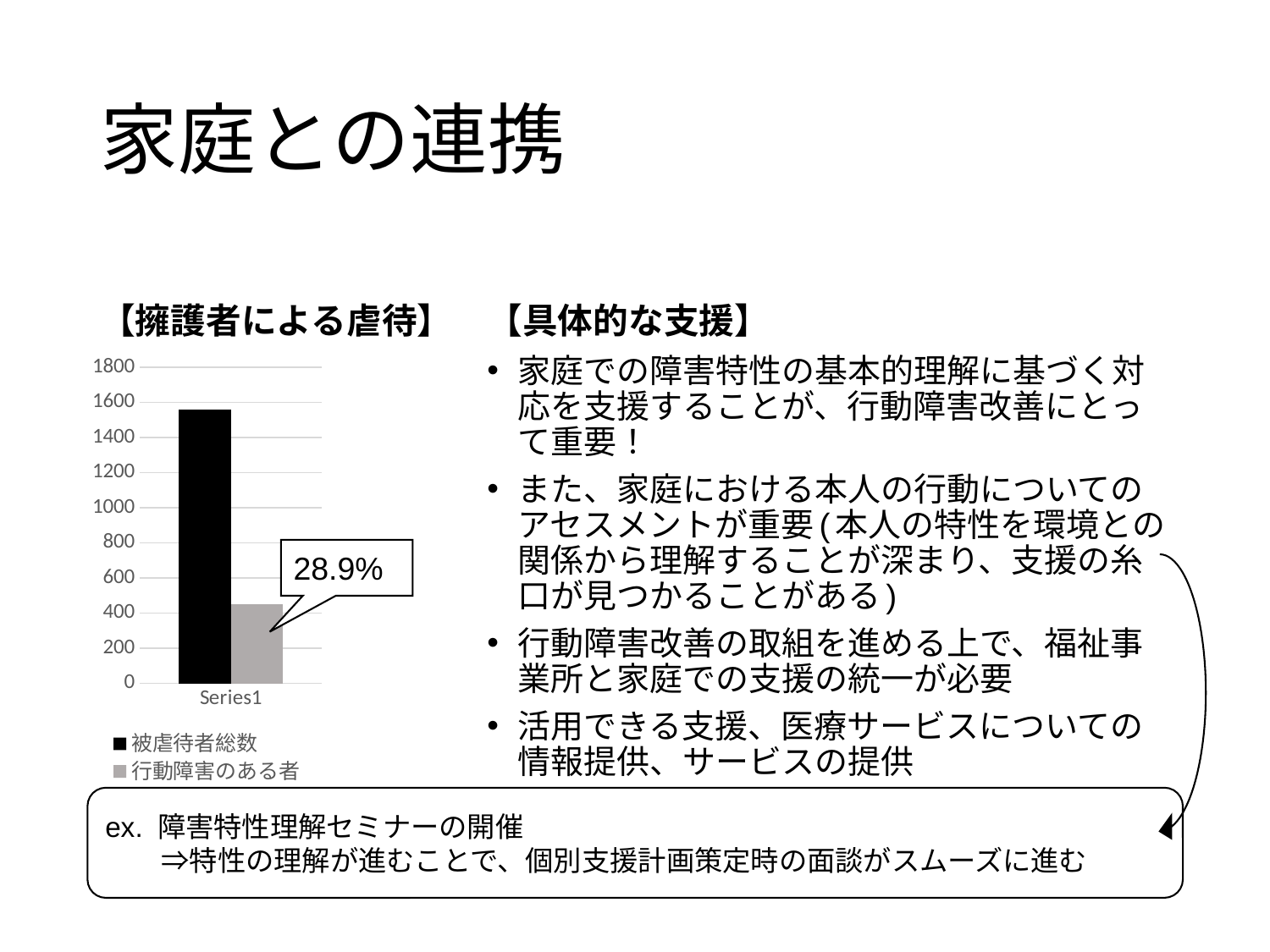

# 家庭との連携
【擁護者による虐待】
【具体的な支援】
家庭での障害特性の基本的理解に基づく対応を支援することが、行動障害改善にとって重要！
また、家庭における本人の行動についてのアセスメントが重要(本人の特性を環境との関係から理解することが深まり、支援の糸口が見つかることがある)
行動障害改善の取組を進める上で、福祉事業所と家庭での支援の統一が必要
活用できる支援、医療サービスについての情報提供、サービスの提供

### Chart

| Category | 被虐待者総数 | 行動障害のある者 |
|---|---|---|
|  | 1557.0 | 450.0 |
28.9%

ex. 障害特性理解セミナーの開催
　　⇒特性の理解が進むことで、個別支援計画策定時の面談がスムーズに進む